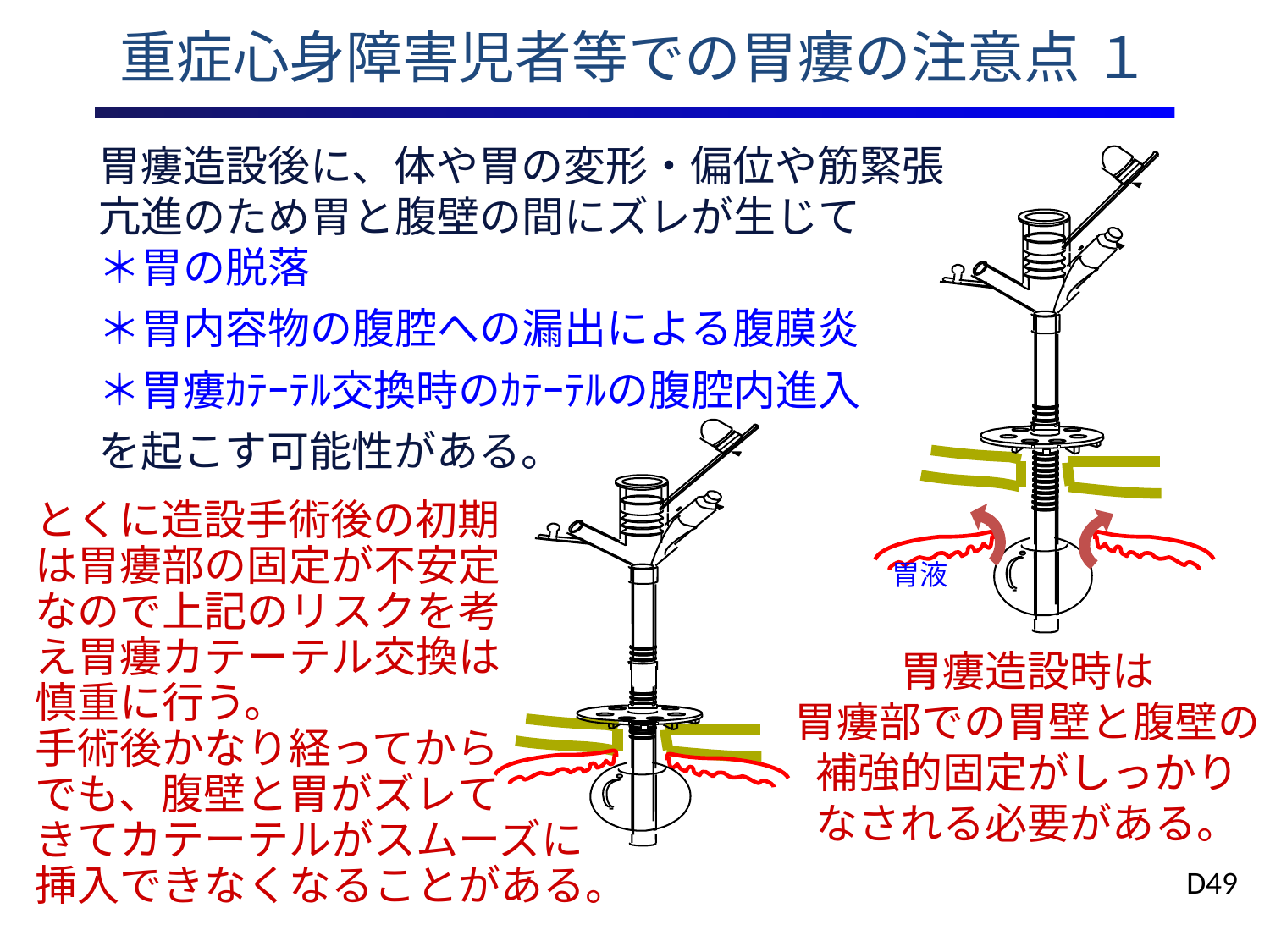

重症心身障害児者等での胃瘻の注意点 １

胃瘻造設後に、体や胃の変形・偏位や筋緊張
亢進のため胃と腹壁の間にズレが生じて
＊胃の脱落
＊胃内容物の腹腔への漏出による腹膜炎
＊胃瘻ｶﾃｰﾃﾙ交換時のｶﾃｰﾃﾙの腹腔内進入
を起こす可能性がある。

胃液

とくに造設手術後の初期
は胃瘻部の固定が不安定
なので上記のリスクを考
え胃瘻カテーテル交換は
慎重に行う。
手術後かなり経ってから
でも、腹壁と胃がズレて
きてカテーテルがスムーズに
挿入できなくなることがある。
胃瘻造設時は
胃瘻部での胃壁と腹壁の
補強的固定がしっかり
なされる必要がある。
D49